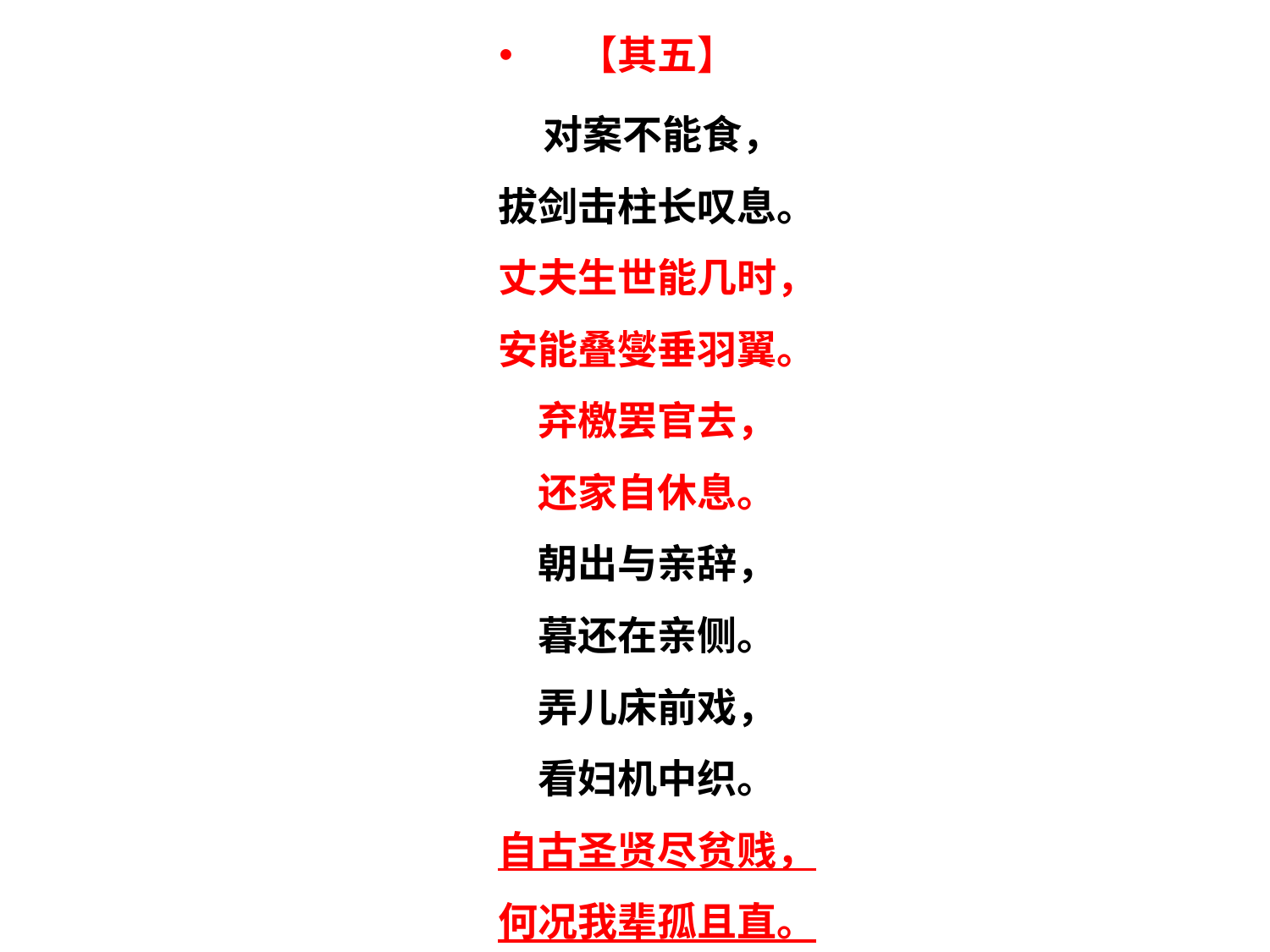

【其五】
     对案不能食，
拔剑击柱长叹息。
丈夫生世能几时，
安能叠燮垂羽翼。
弃檄罢官去，
还家自休息。
朝出与亲辞，
暮还在亲侧。
弄儿床前戏，
看妇机中织。
自古圣贤尽贫贱，
何况我辈孤且直。